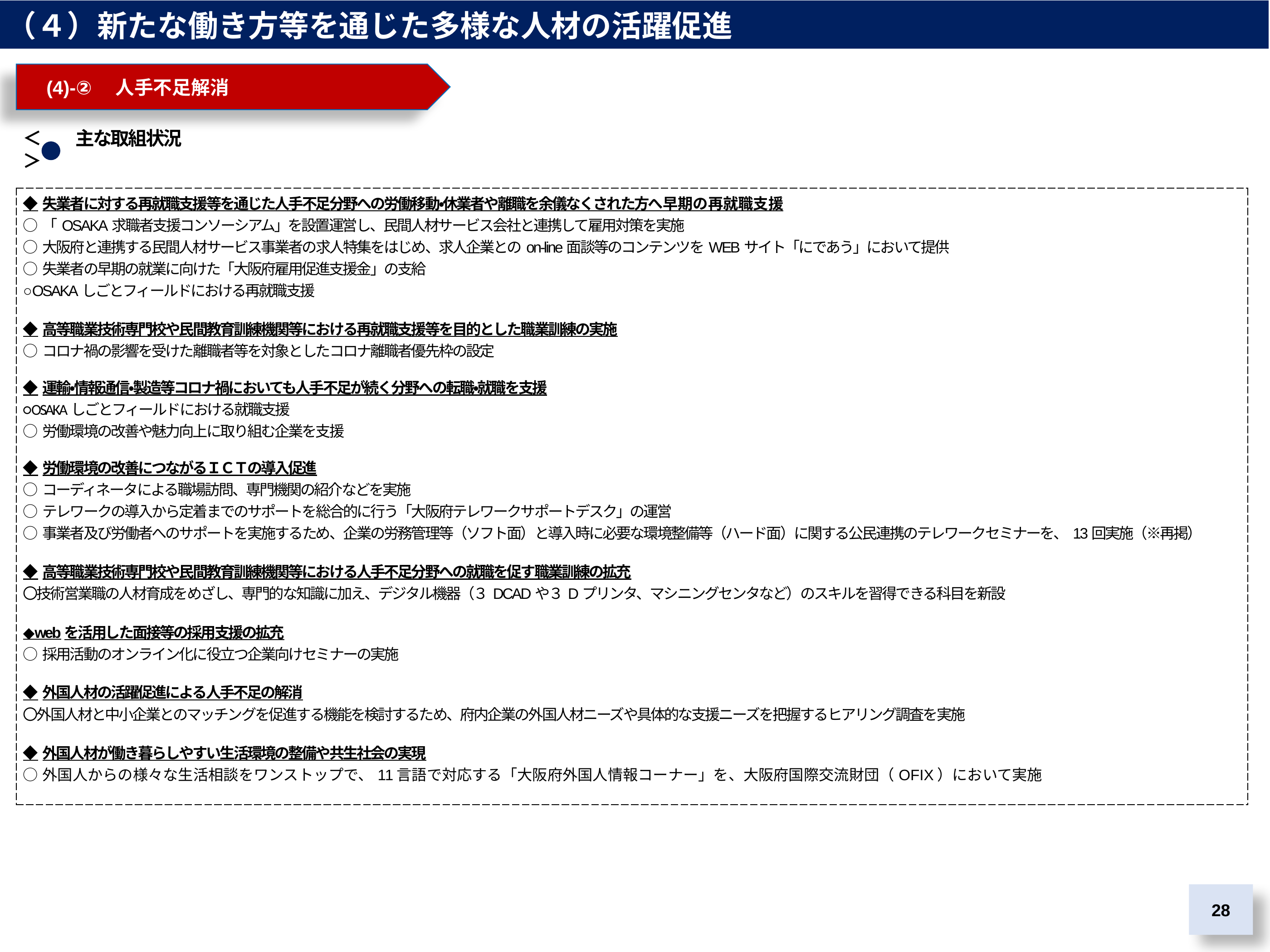

（４）新たな働き方等を通じた多様な人材の活躍促進
　(4)-②　人手不足解消
＜　　主な取組状況＞

| ◆失業者に対する再就職支援等を通じた人手不足分野への労働移動・休業者や離職を余儀なくされた方へ早期の再就職支援 ○「OSAKA求職者支援コンソーシアム」を設置運営し、民間人材サービス会社と連携して雇用対策を実施 ○大阪府と連携する民間人材サービス事業者の求人特集をはじめ、求人企業とのon-line面談等のコンテンツをWEBサイト「にであう」において提供 ○失業者の早期の就業に向けた「大阪府雇用促進支援金」の支給 ○OSAKAしごとフィールドにおける再就職支援 ◆高等職業技術専門校や民間教育訓練機関等における再就職支援等を目的とした職業訓練の実施 ○コロナ禍の影響を受けた離職者等を対象としたコロナ離職者優先枠の設定 ◆運輸・情報通信・製造等コロナ禍においても人手不足が続く分野への転職・就職を支援 ○OSAKAしごとフィールドにおける就職支援 ○労働環境の改善や魅力向上に取り組む企業を支援 ◆労働環境の改善につながるＩＣＴの導入促進 ○コーディネータによる職場訪問、専門機関の紹介などを実施 ○テレワークの導入から定着までのサポートを総合的に行う「大阪府テレワークサポートデスク」の運営 ○事業者及び労働者へのサポートを実施するため、企業の労務管理等（ソフト面）と導入時に必要な環境整備等（ハード面）に関する公民連携のテレワークセミナーを、13回実施（※再掲） ◆高等職業技術専門校や民間教育訓練機関等における人手不足分野への就職を促す職業訓練の拡充 〇技術営業職の人材育成をめざし、専門的な知識に加え、デジタル機器（３DCADや３Dプリンタ、マシニングセンタなど）のスキルを習得できる科目を新設 ◆webを活用した面接等の採用支援の拡充 ○採用活動のオンライン化に役立つ企業向けセミナーの実施 ◆外国人材の活躍促進による人手不足の解消 〇外国人材と中小企業とのマッチングを促進する機能を検討するため、府内企業の外国人材ニーズや具体的な支援ニーズを把握するヒアリング調査を実施 ◆外国人材が働き暮らしやすい生活環境の整備や共生社会の実現 ○外国人からの様々な生活相談をワンストップで、11言語で対応する「大阪府外国人情報コーナー」を、大阪府国際交流財団（OFIX）において実施 |
| --- |
28